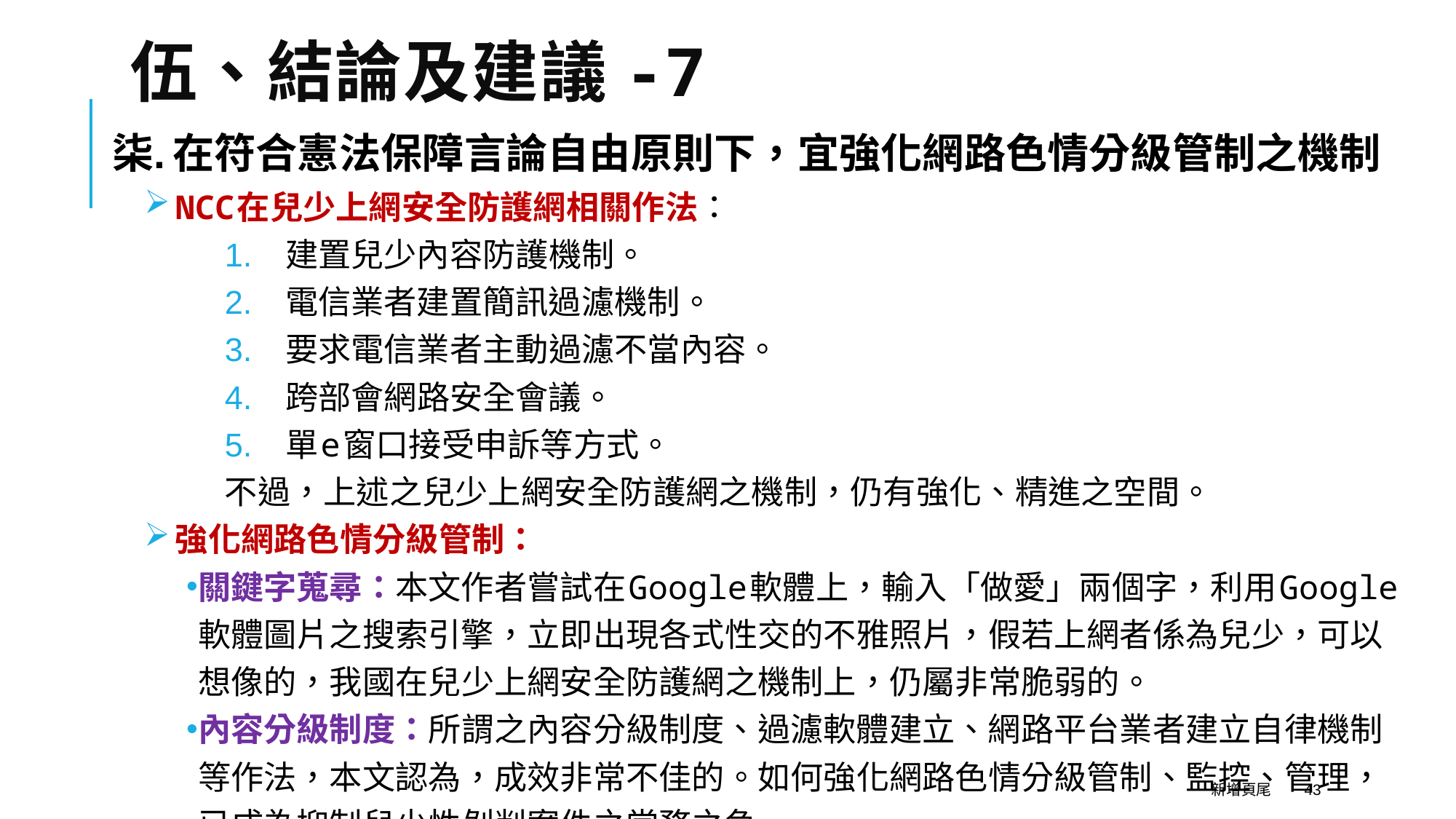

# 伍、結論及建議-7
在符合憲法保障言論自由原則下，宜強化網路色情分級管制之機制
NCC在兒少上網安全防護網相關作法：
建置兒少內容防護機制。
電信業者建置簡訊過濾機制。
要求電信業者主動過濾不當內容。
跨部會網路安全會議。
單e窗口接受申訴等方式。
不過，上述之兒少上網安全防護網之機制，仍有強化、精進之空間。
強化網路色情分級管制：
關鍵字蒐尋：本文作者嘗試在Google軟體上，輸入「做愛」兩個字，利用Google軟體圖片之搜索引擎，立即出現各式性交的不雅照片，假若上網者係為兒少，可以想像的，我國在兒少上網安全防護網之機制上，仍屬非常脆弱的。
內容分級制度：所謂之內容分級制度、過濾軟體建立、網路平台業者建立自律機制等作法，本文認為，成效非常不佳的。如何強化網路色情分級管制、監控、管理，已成為抑制兒少性剝削案件之當務之急。

新增頁尾
43